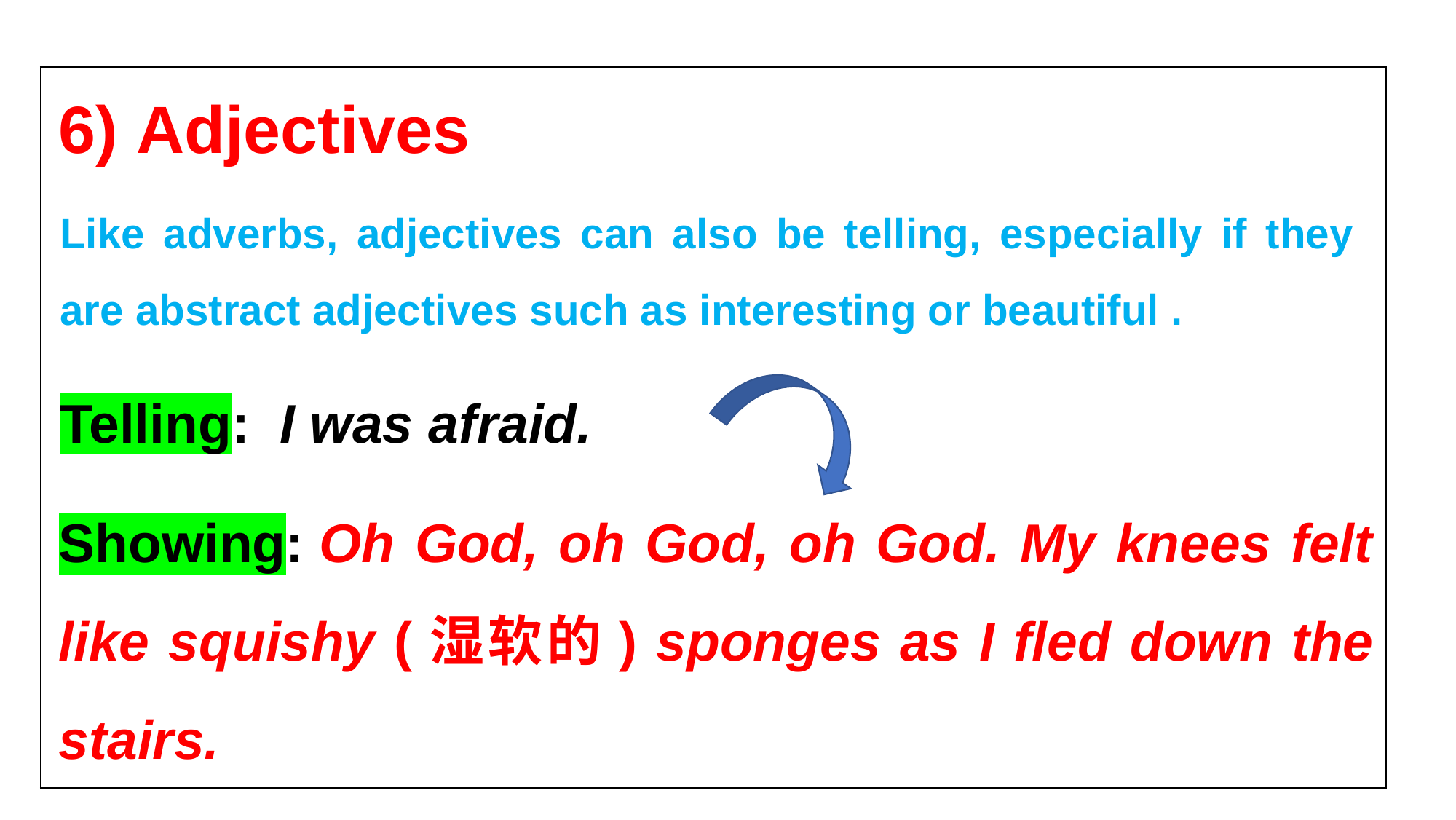

6) Adjectives
|  |
| --- |
Like adverbs, adjectives can also be telling, especially if they are abstract adjectives such as interesting or beautiful .
Telling:  I was afraid.

Showing: Oh God, oh God, oh God. My knees felt like squishy (湿软的) sponges as I fled down the stairs.